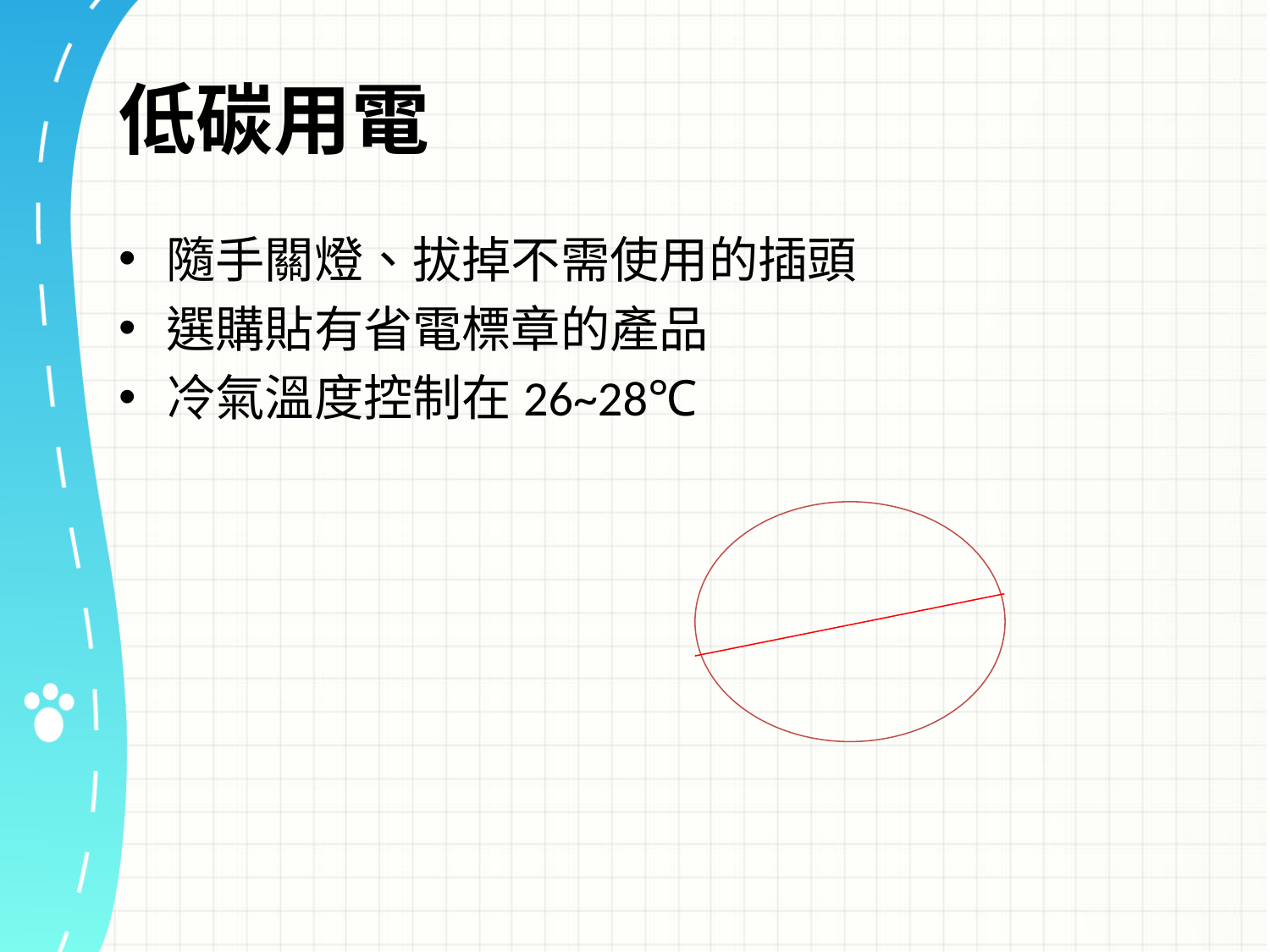

# 低碳用電
隨手關燈、拔掉不需使用的插頭
選購貼有省電標章的產品
冷氣溫度控制在26~28℃